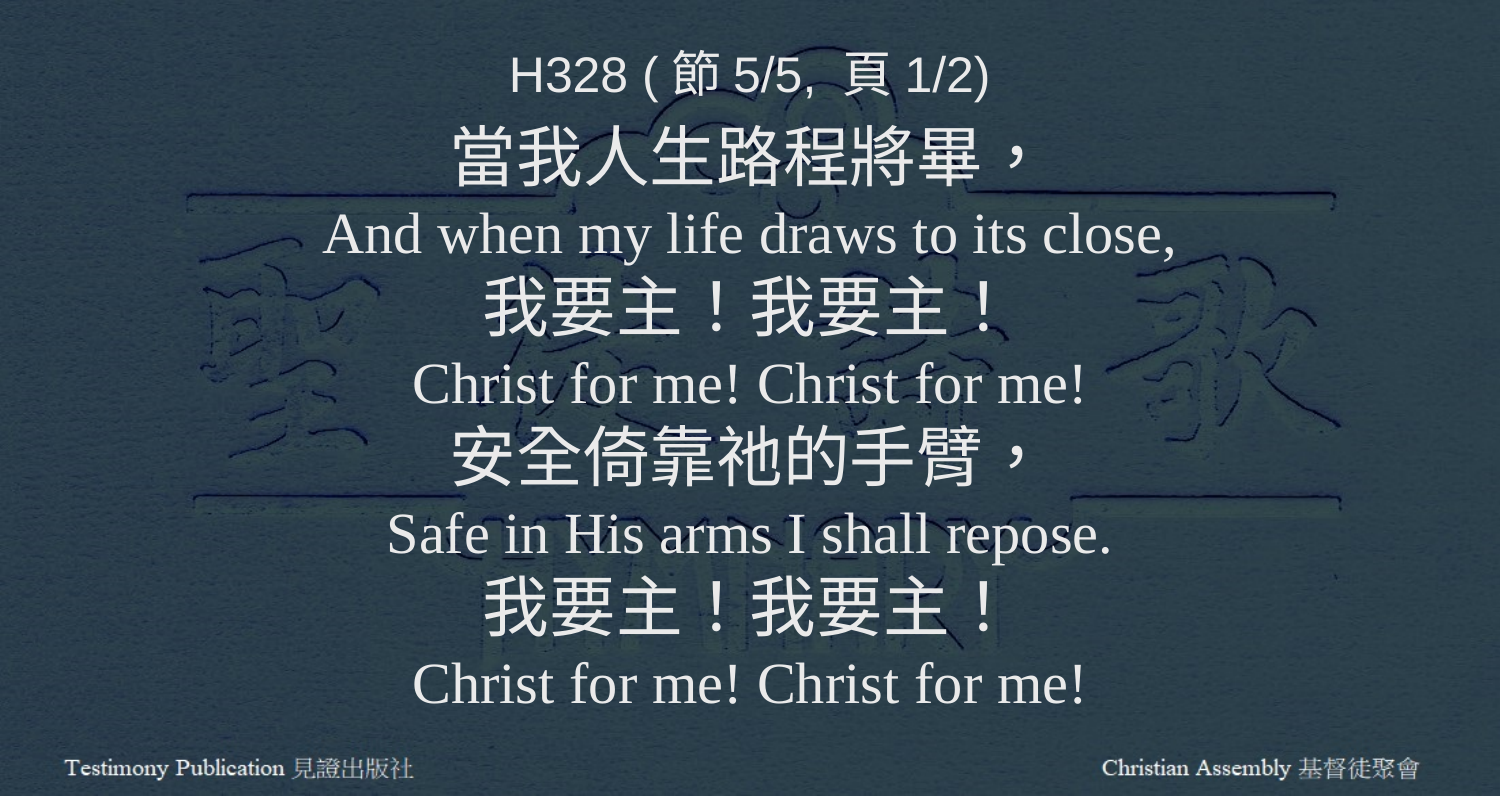

H328 (節5/5, 頁1/2)
當我人生路程將畢，
And when my life draws to its close,
我要主！我要主！
Christ for me! Christ for me!
安全倚靠祂的手臂，
Safe in His arms I shall repose.
我要主！我要主！
Christ for me! Christ for me!